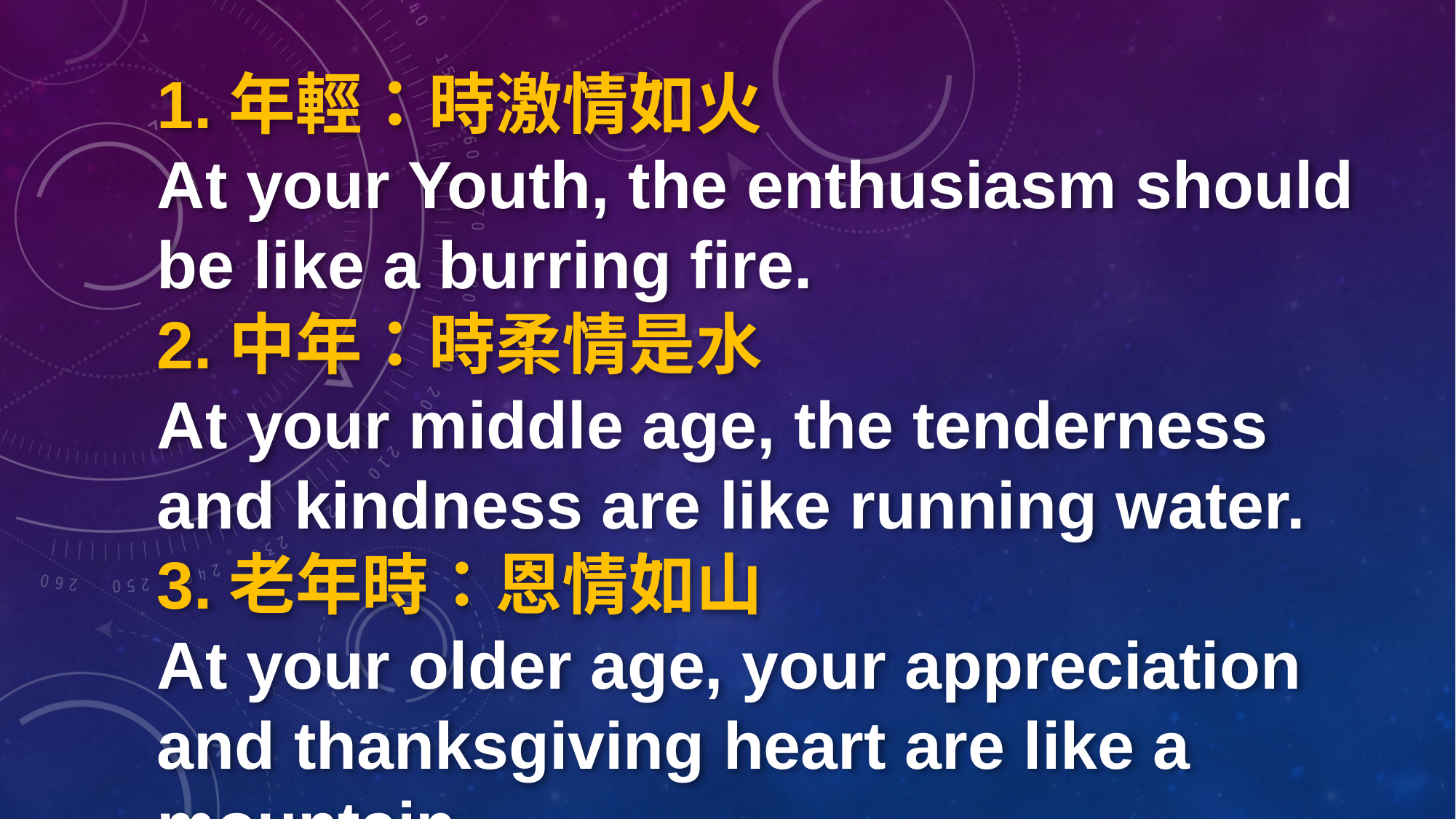

1.年輕：時激情如火
At your Youth, the enthusiasm should be like a burring fire.
2.中年：時柔情是水
At your middle age, the tenderness and kindness are like running water.
3.老年時：恩情如山
At your older age, your appreciation and thanksgiving heart are like a mountain.